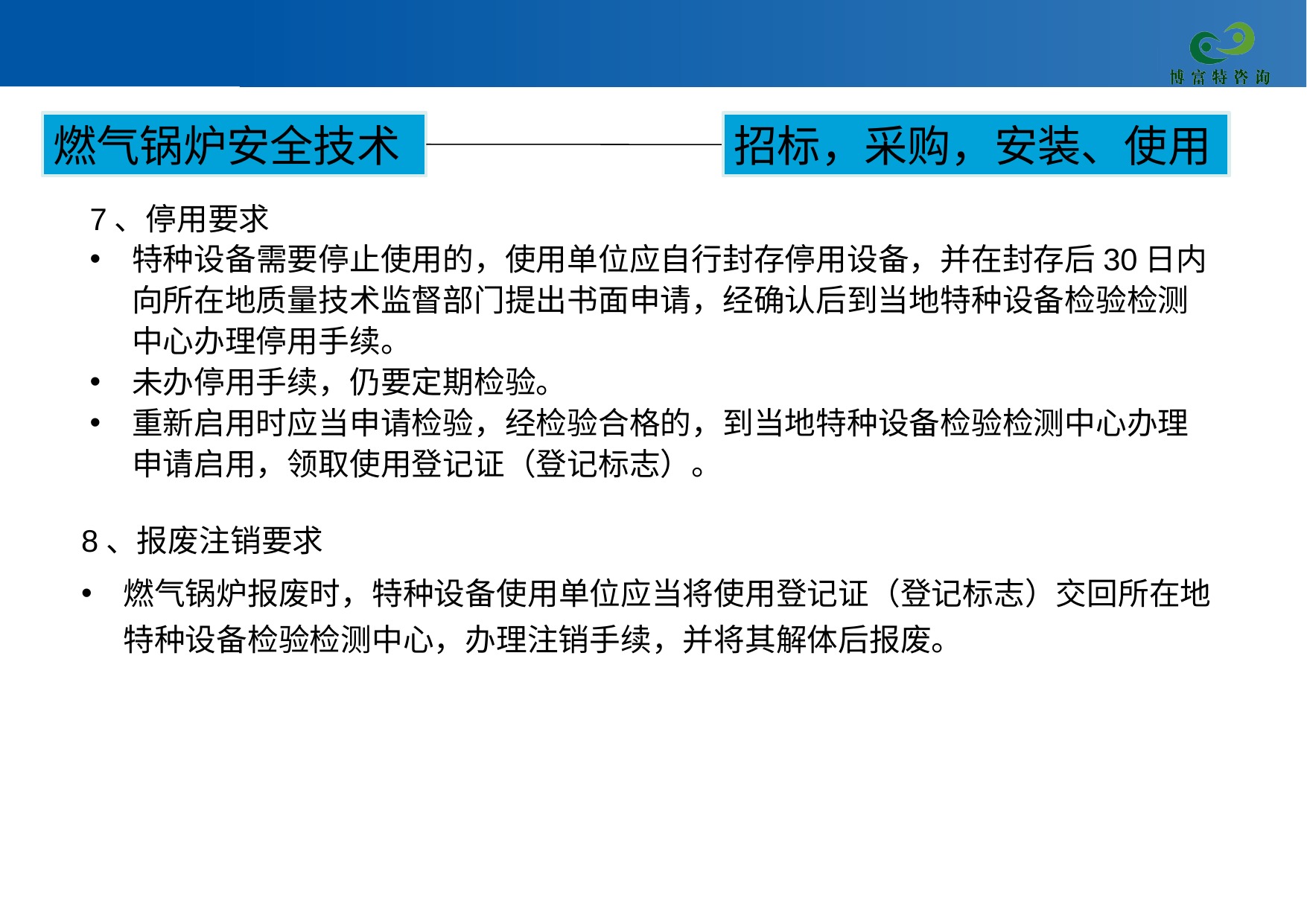

燃气锅炉安全技术
招标，采购，安装、使用
7、停用要求
特种设备需要停止使用的，使用单位应自行封存停用设备，并在封存后30日内向所在地质量技术监督部门提出书面申请，经确认后到当地特种设备检验检测中心办理停用手续。
未办停用手续，仍要定期检验。
重新启用时应当申请检验，经检验合格的，到当地特种设备检验检测中心办理申请启用，领取使用登记证（登记标志）。

8、报废注销要求
燃气锅炉报废时，特种设备使用单位应当将使用登记证（登记标志）交回所在地特种设备检验检测中心，办理注销手续，并将其解体后报废。
23